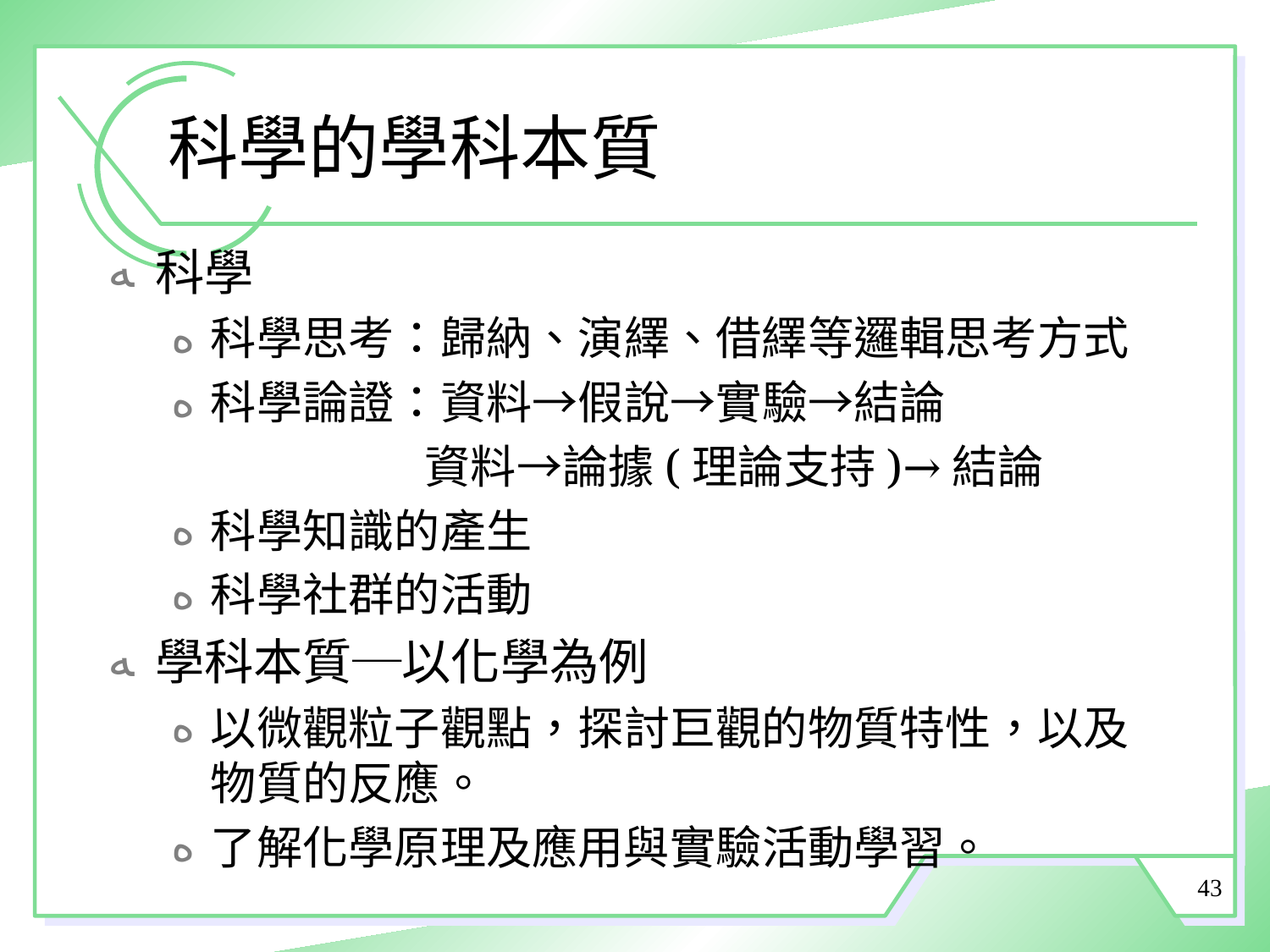

# 科學的學科本質
科學
科學思考：歸納、演繹、借繹等邏輯思考方式
科學論證：資料→假說→實驗→結論
                        資料→論據(理論支持)→結論
科學知識的產生
科學社群的活動
學科本質─以化學為例
以微觀粒子觀點，探討巨觀的物質特性，以及物質的反應。
了解化學原理及應用與實驗活動學習。
43